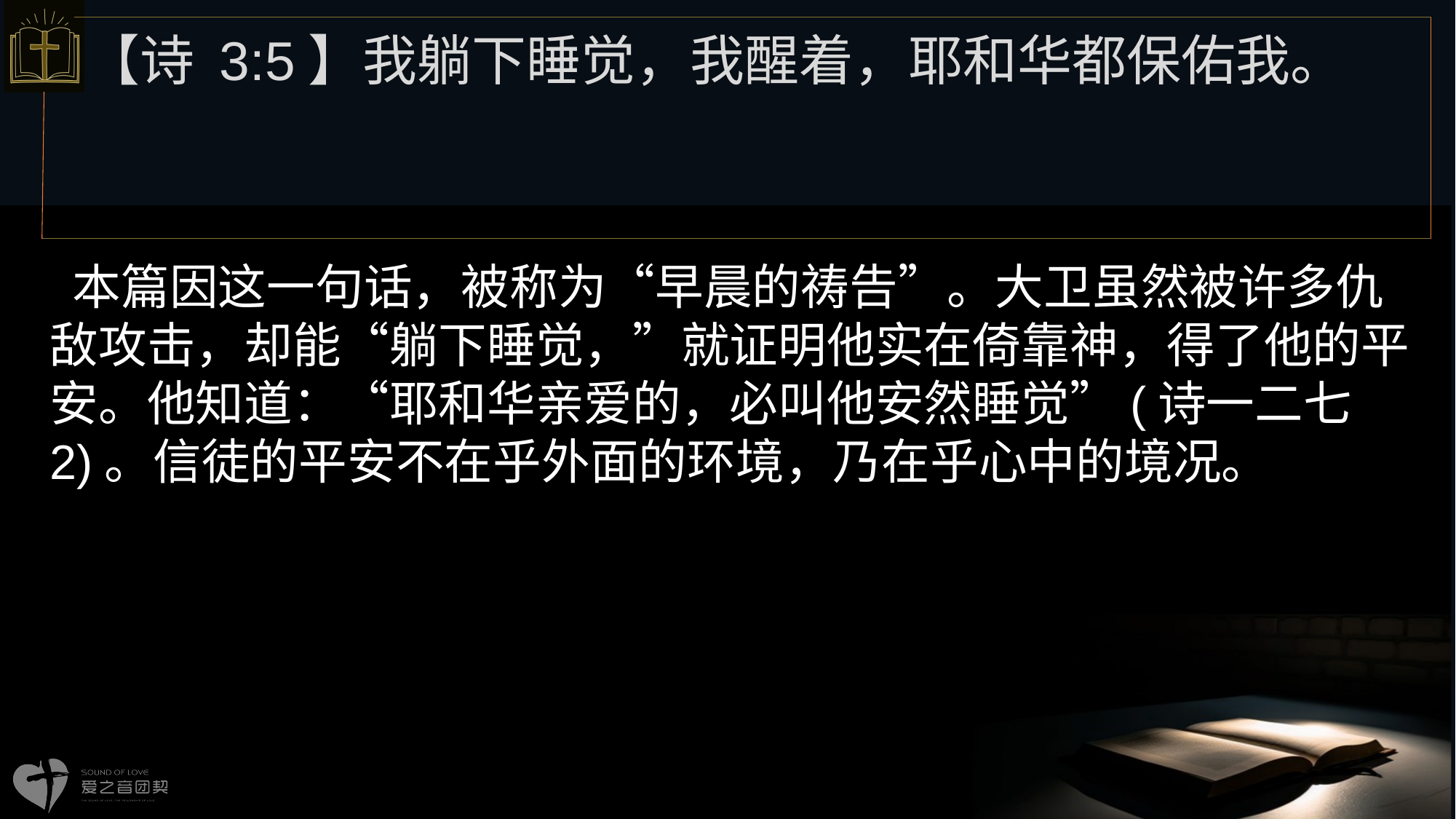

【诗 3:5】我躺下睡觉，我醒着，耶和华都保佑我。
# 本篇因这一句话，被称为“早晨的祷告”。大卫虽然被许多仇敌攻击，却能“躺下睡觉，”就证明他实在倚靠神，得了他的平安。他知道：“耶和华亲爱的，必叫他安然睡觉”(诗一二七2)。信徒的平安不在乎外面的环境，乃在乎心中的境况。